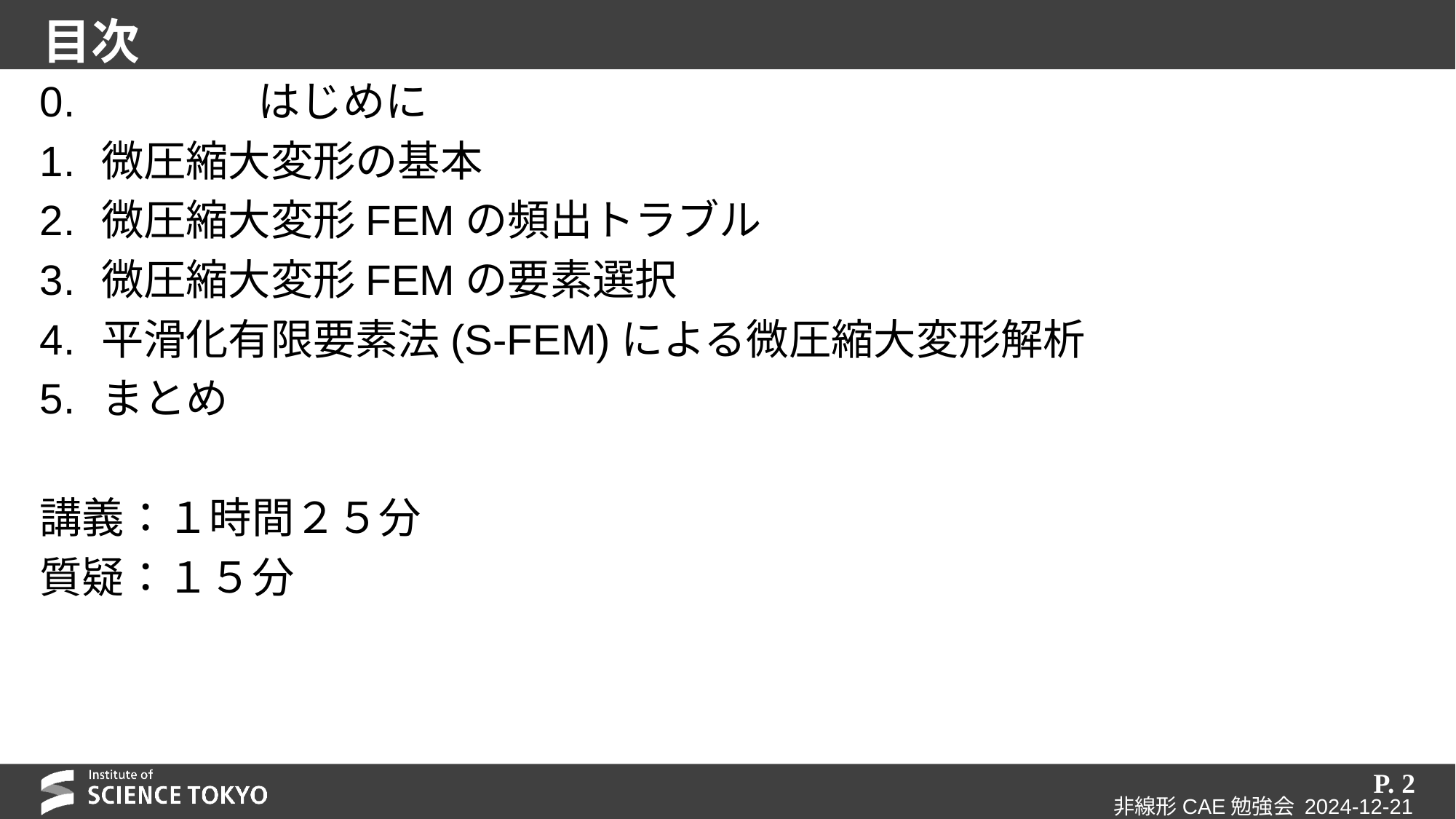

# 目次
0. 		はじめに
微圧縮大変形の基本
微圧縮大変形FEMの頻出トラブル
微圧縮大変形FEMの要素選択
平滑化有限要素法(S-FEM)による微圧縮大変形解析
まとめ

講義：１時間２５分
質疑：１５分

P. 2